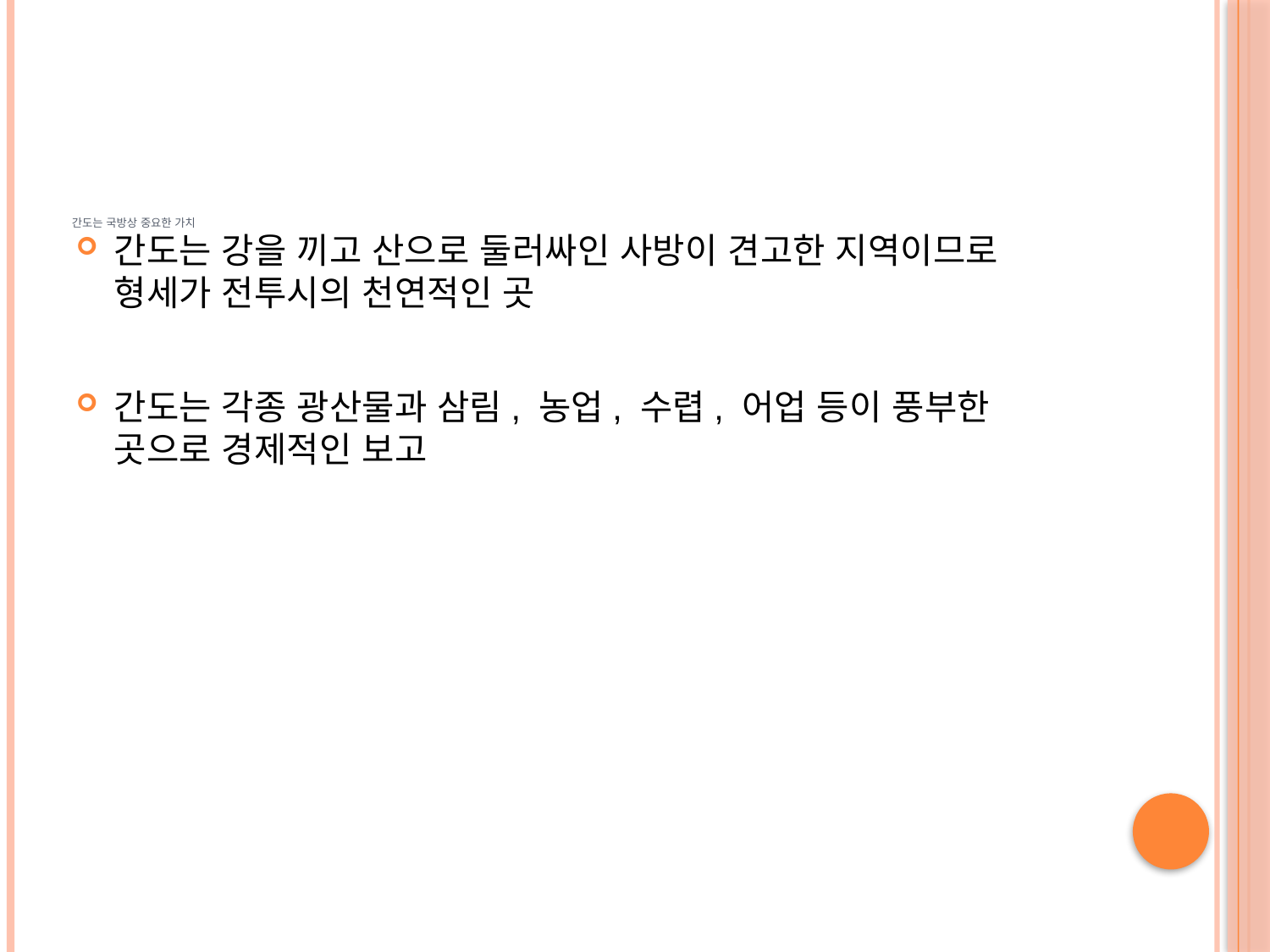

# 간도는 국방상 중요한 가치
간도는 강을 끼고 산으로 둘러싸인 사방이 견고한 지역이므로 형세가 전투시의 천연적인 곳

간도는 각종 광산물과 삼림, 농업, 수렵, 어업 등이 풍부한 곳으로 경제적인 보고